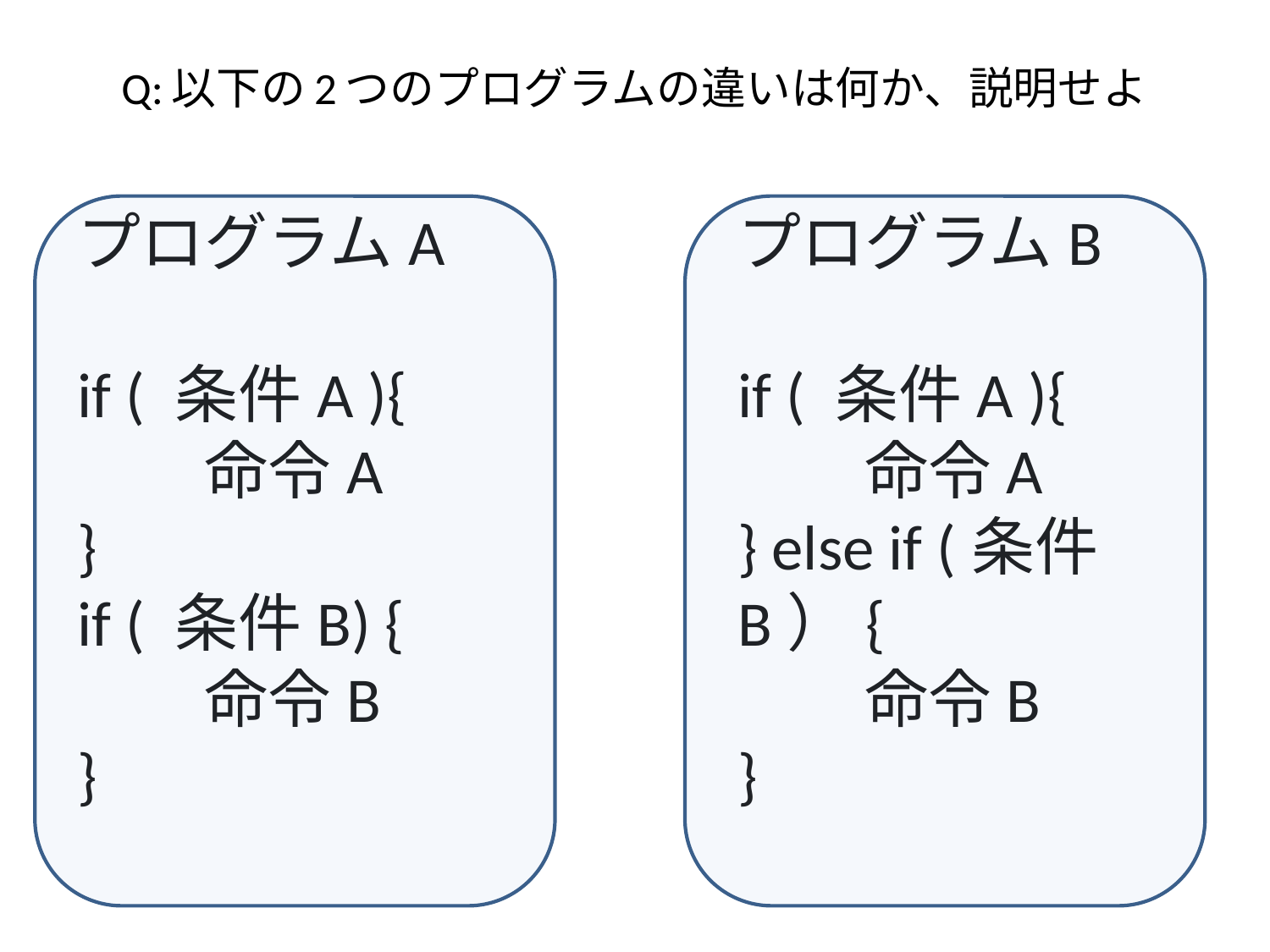

# Q:以下の2つのプログラムの違いは何か、説明せよ

プログラムA

if ( 条件A ){
	命令A
}
if ( 条件B) {
	命令B
}

プログラムB

if ( 条件A ){
	命令A
} else if (条件B）{
	命令B
}